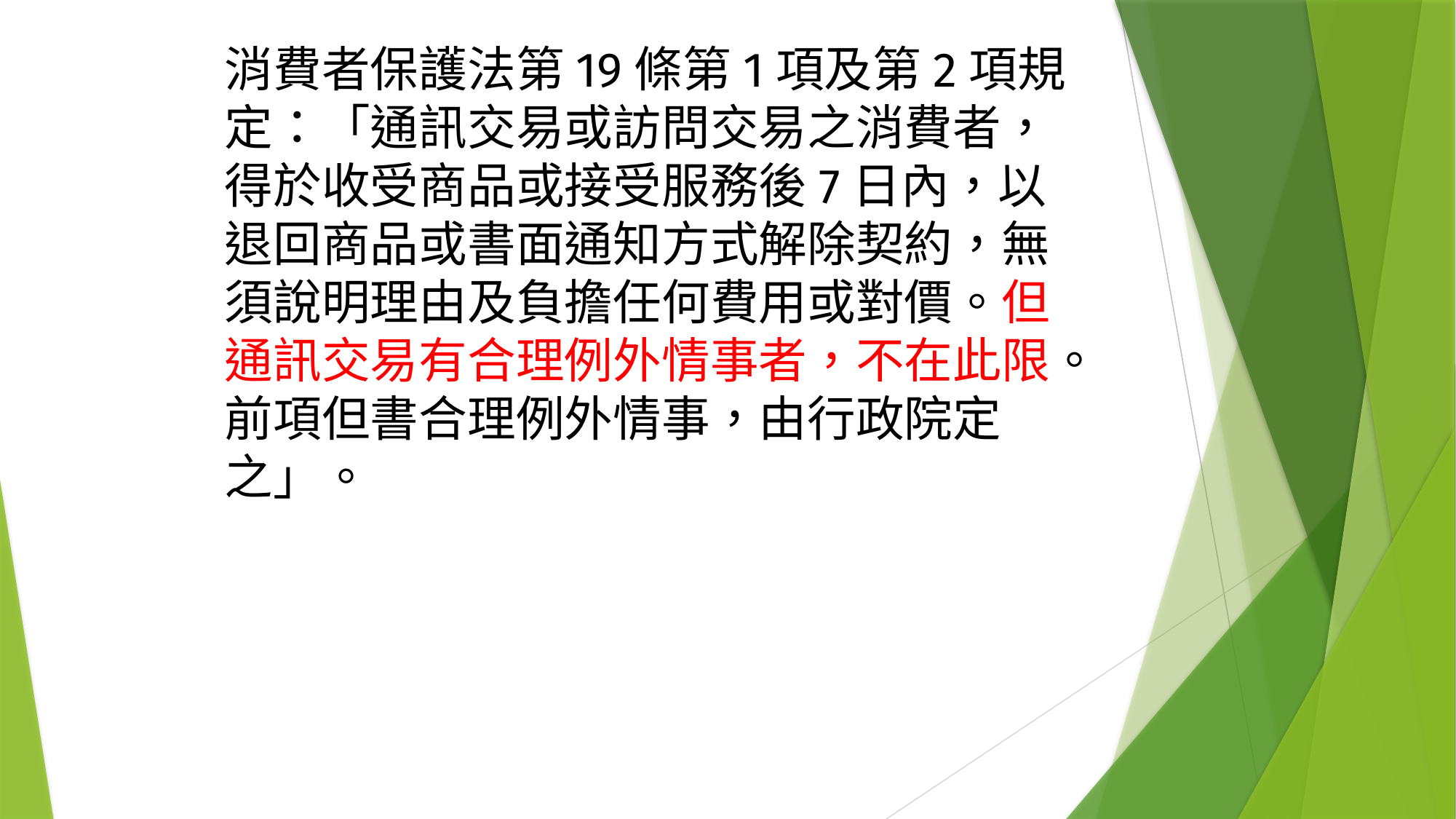

消費者保護法第19條第1項及第2項規定：「通訊交易或訪問交易之消費者，得於收受商品或接受服務後7日內，以退回商品或書面通知方式解除契約，無須說明理由及負擔任何費用或對價。但通訊交易有合理例外情事者，不在此限。前項但書合理例外情事，由行政院定之」。